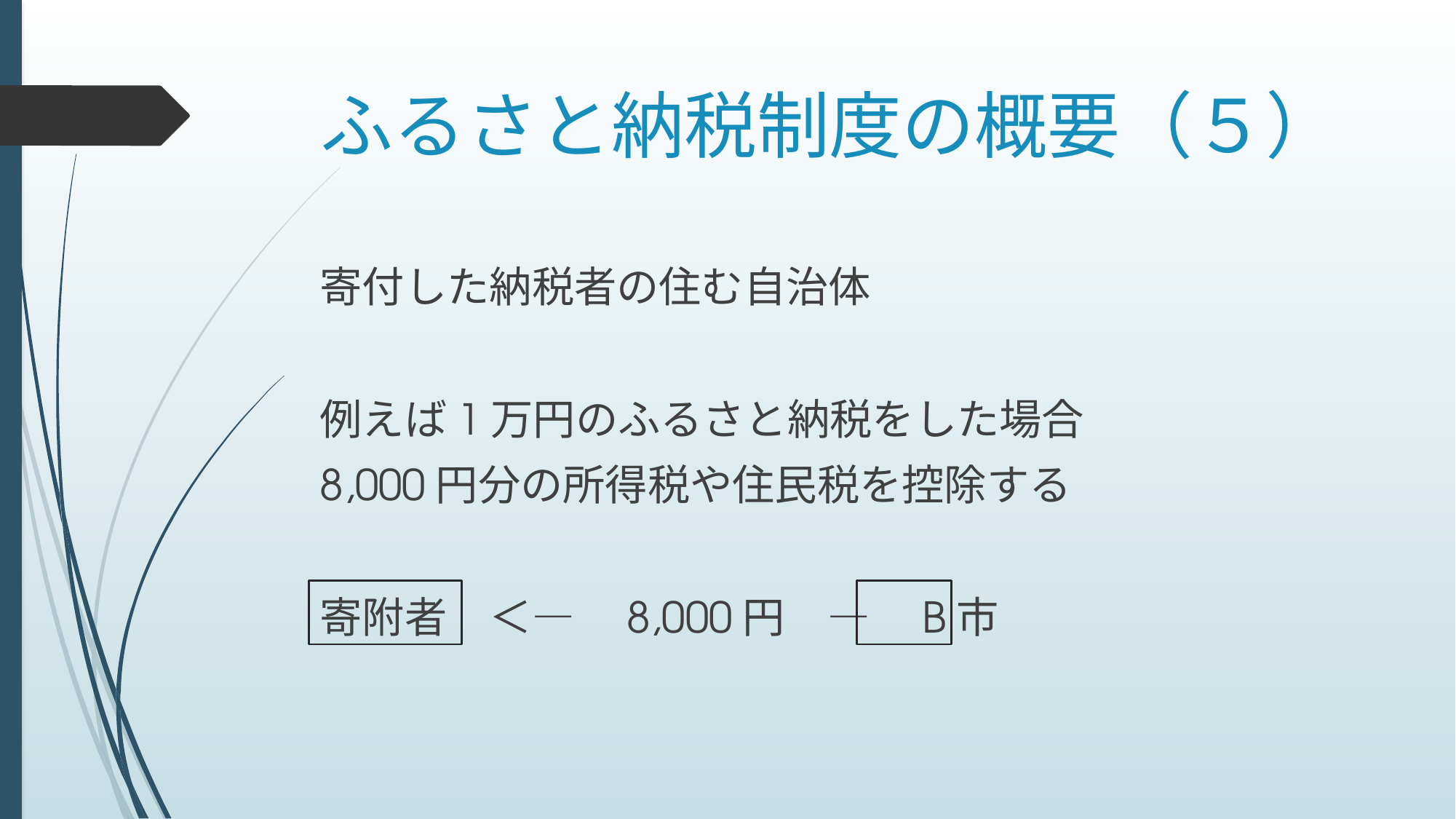

# ふるさと納税制度の概要（５）
寄付した納税者の住む自治体

例えば1万円のふるさと納税をした場合
8,000円分の所得税や住民税を控除する

寄附者　＜―　8,000円　―　B市